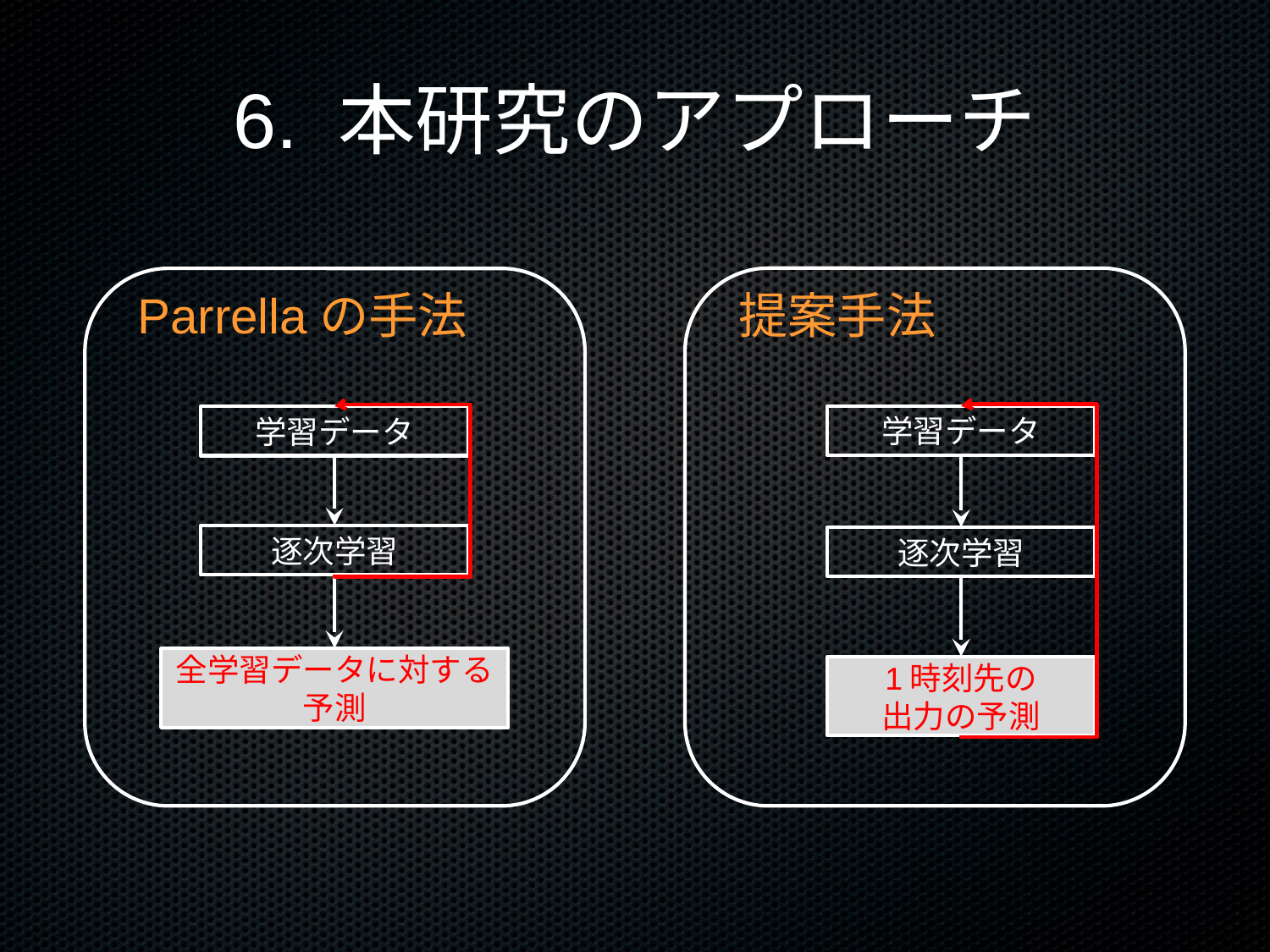

6. 本研究のアプローチ

Parrellaの手法
提案手法
学習データ
逐次学習
1時刻先の
出力の予測
学習データ
逐次学習
全学習データに対する
予測